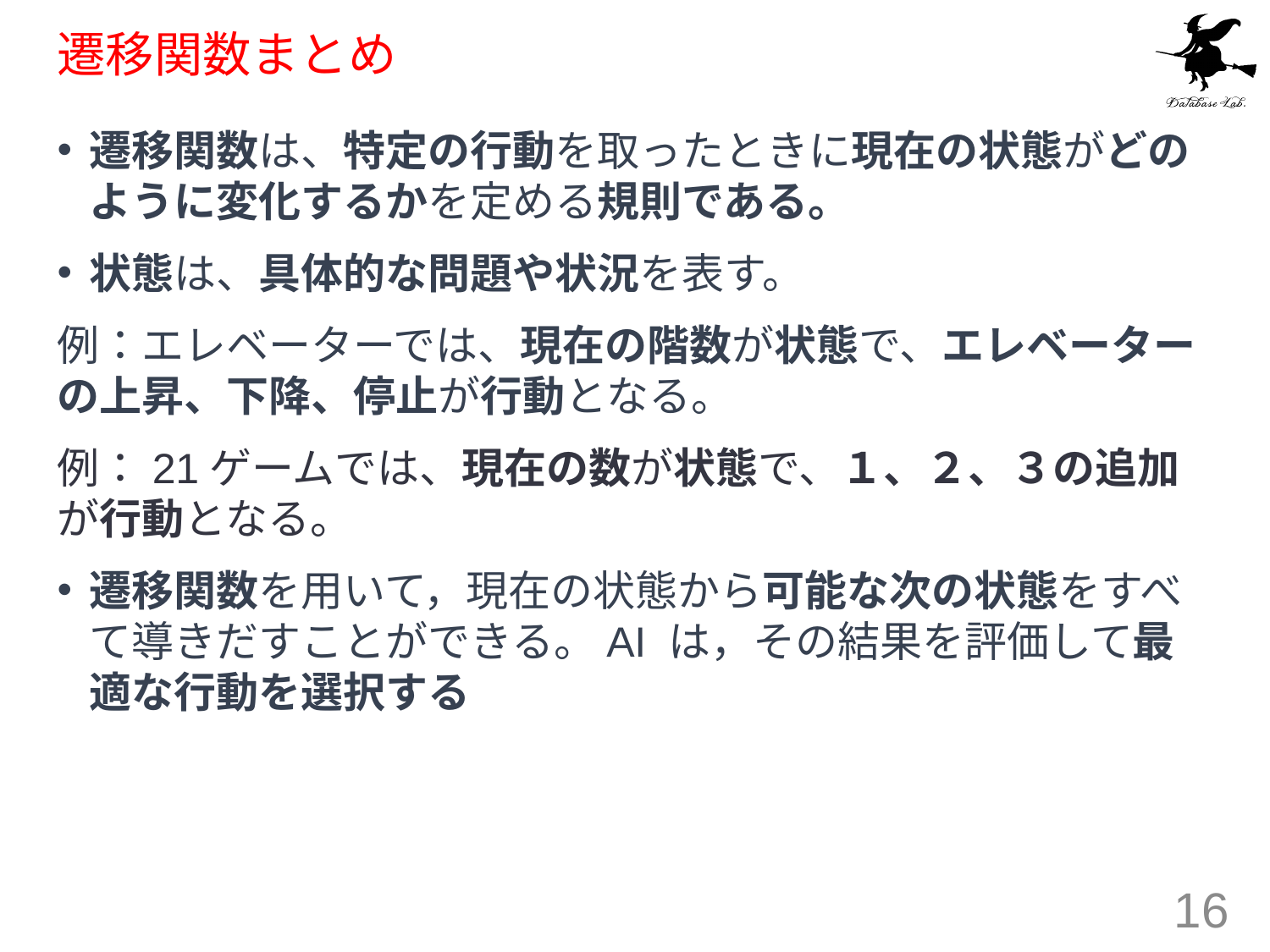

# 遷移関数まとめ
遷移関数は、特定の行動を取ったときに現在の状態がどのように変化するかを定める規則である。
状態は、具体的な問題や状況を表す。
例：エレベーターでは、現在の階数が状態で、エレベーターの上昇、下降、停止が行動となる。
例：21ゲームでは、現在の数が状態で、１、２、３の追加が行動となる。
遷移関数を用いて，現在の状態から可能な次の状態をすべて導きだすことができる。AI は，その結果を評価して最適な行動を選択する
16